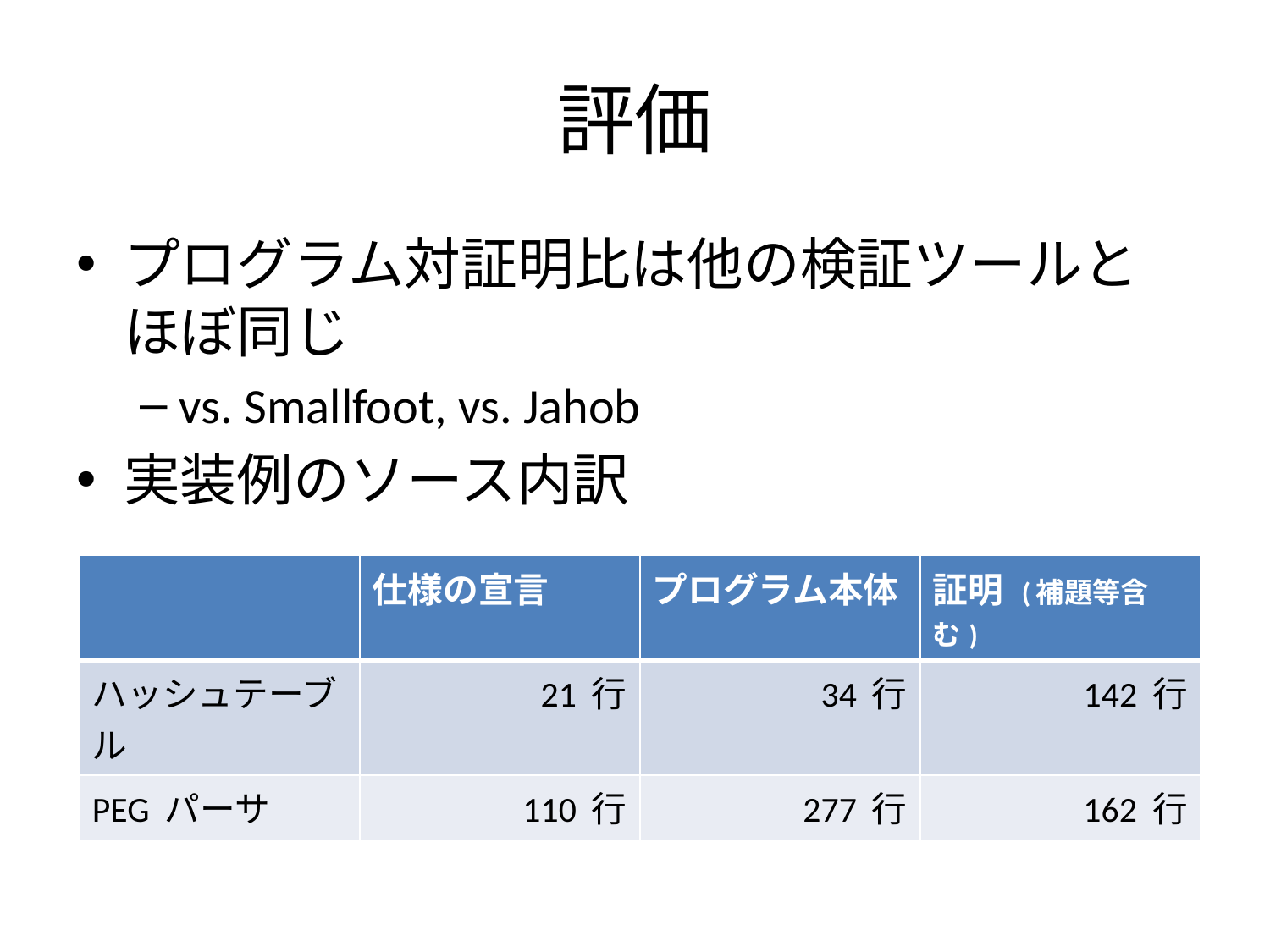

# 評価
プログラム対証明比は他の検証ツールと
ほぼ同じ
vs. Smallfoot, vs. Jahob
実装例のソース内訳
|  | 仕様の宣言 | プログラム本体 | 証明 (補題等含む) |
| --- | --- | --- | --- |
| ハッシュテーブル | 21 行 | 34 行 | 142 行 |
| PEG パーサ | 110 行 | 277 行 | 162 行 |